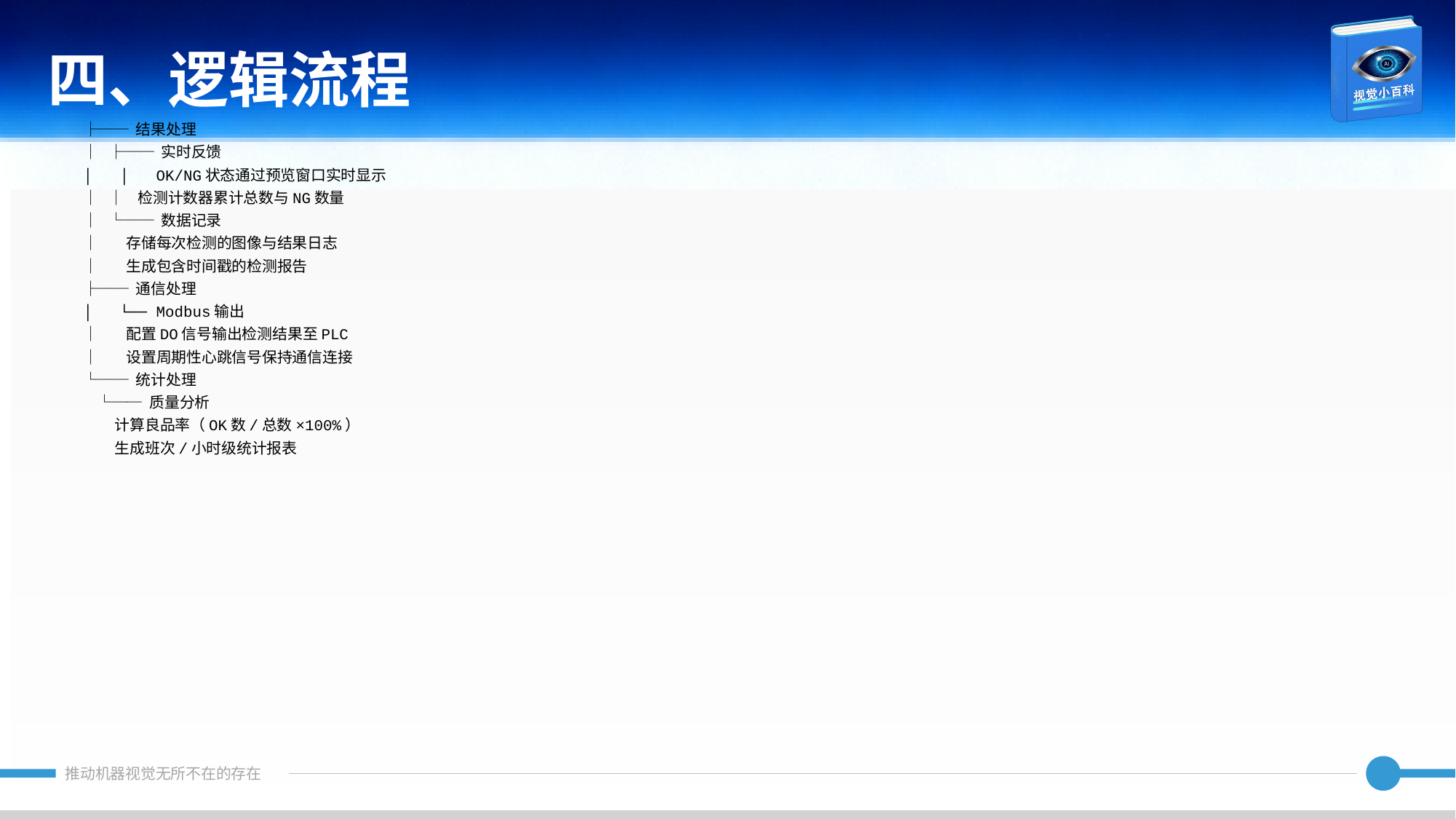

四、逻辑流程

├── 结果处理
│   ├── 实时反馈
│   │   OK/NG状态通过预览窗口实时显示
│   │   检测计数器累计总数与NG数量
│   └── 数据记录
│       存储每次检测的图像与结果日志
│       生成包含时间戳的检测报告
├── 通信处理
│   └── Modbus输出
│       配置DO信号输出检测结果至PLC
│       设置周期性心跳信号保持通信连接
└── 统计处理
    └── 质量分析
        计算良品率（OK数/总数×100%）
        生成班次/小时级统计报表
9